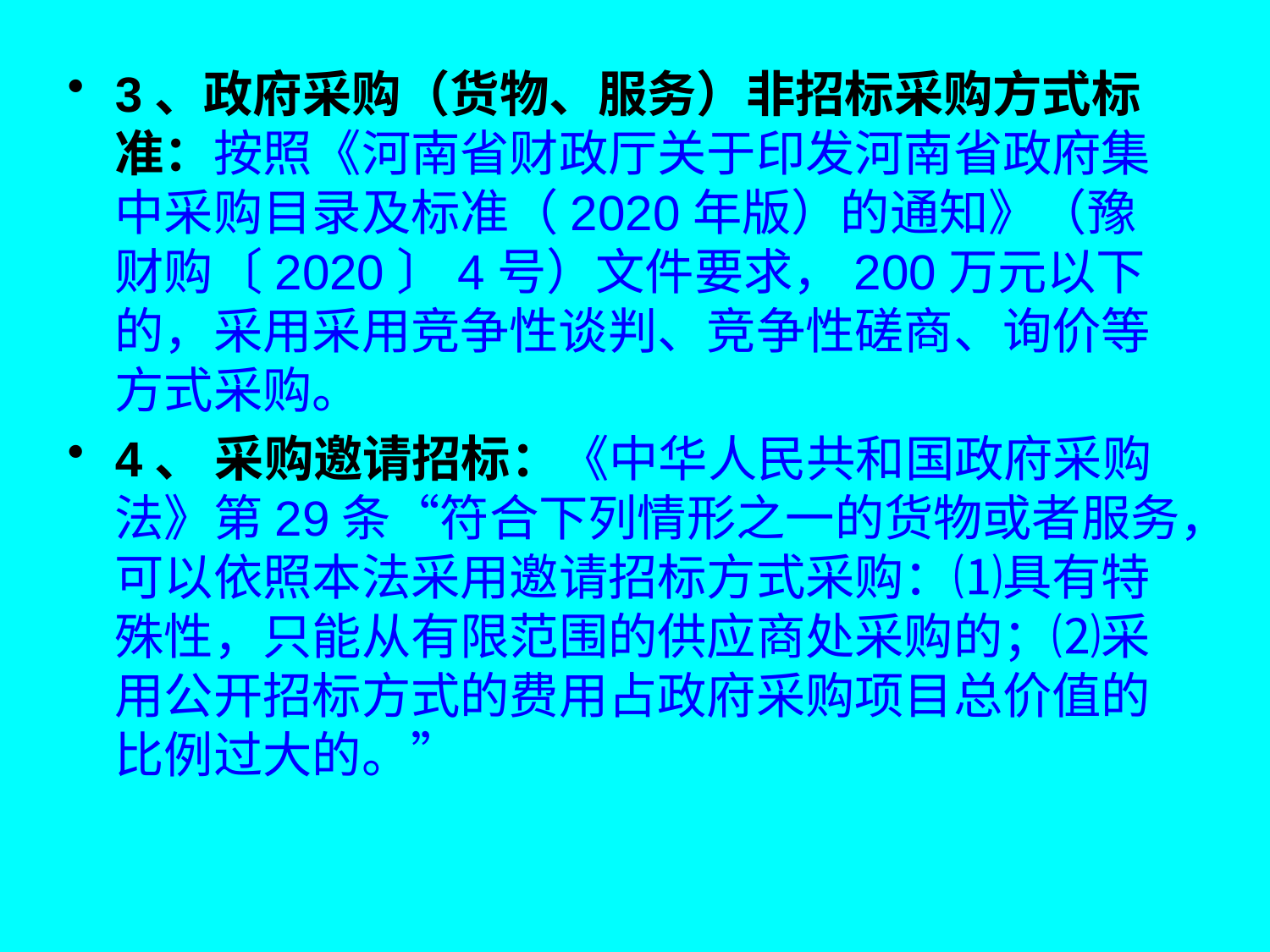

3、政府采购（货物、服务）非招标采购方式标准：按照《河南省财政厅关于印发河南省政府集中采购目录及标准（2020年版）的通知》（豫财购〔2020〕4号）文件要求，200万元以下的，采用采用竞争性谈判、竞争性磋商、询价等方式采购。
4、 采购邀请招标：《中华人民共和国政府采购法》第29条“符合下列情形之一的货物或者服务，可以依照本法采用邀请招标方式采购：⑴具有特殊性，只能从有限范围的供应商处采购的；⑵采用公开招标方式的费用占政府采购项目总价值的比例过大的。”